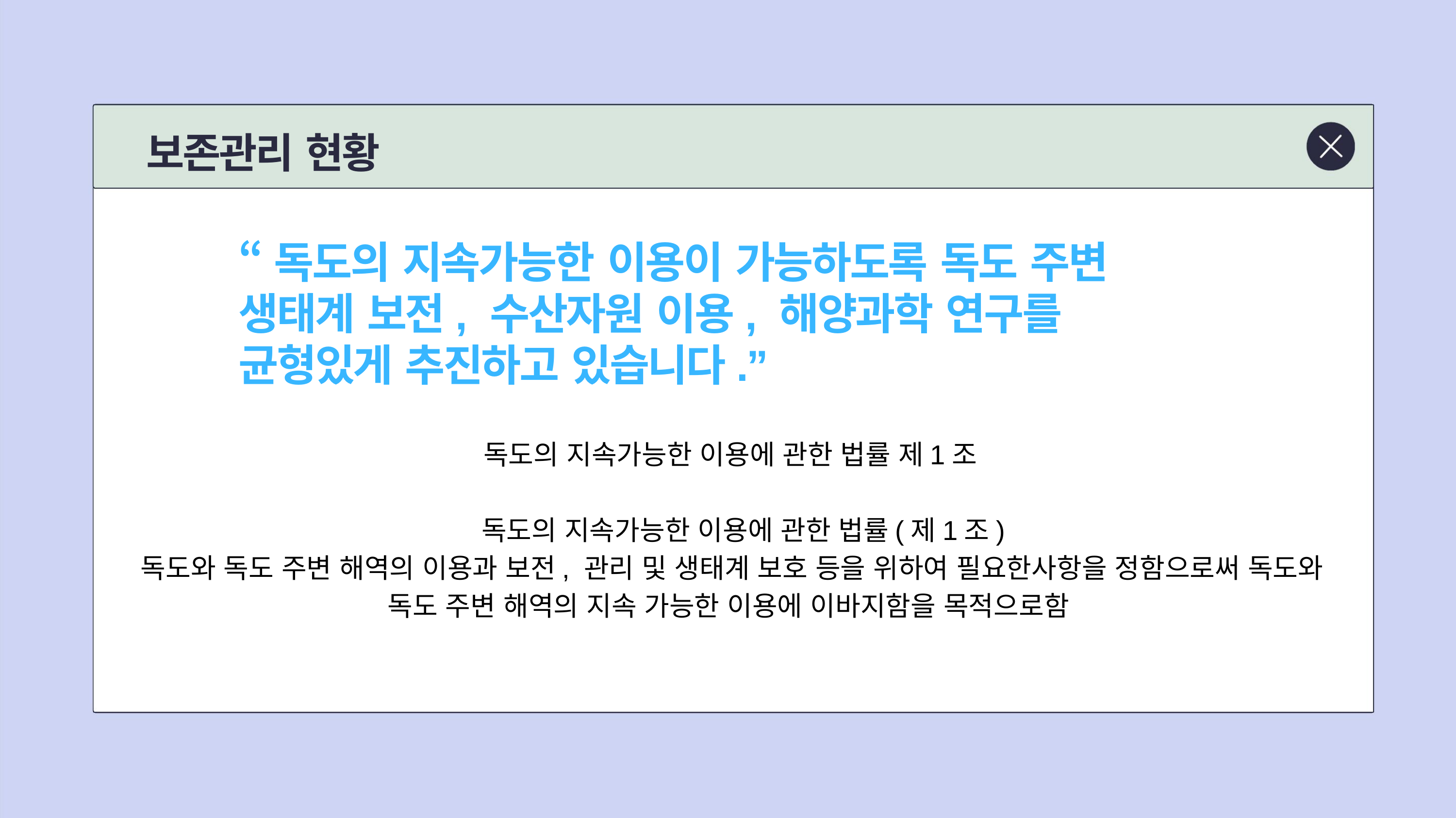

보존관리 현황
“독도의 지속가능한 이용이 가능하도록 독도 주변
생태계 보전, 수산자원 이용, 해양과학 연구를
균형있게 추진하고 있습니다.”
독도의 지속가능한 이용에 관한 법률 제1조
독도의 지속가능한 이용에 관한 법률(제1조)
독도와 독도 주변 해역의 이용과 보전, 관리 및 생태계 보호 등을 위하여 필요한사항을 정함으로써 독도와
독도 주변 해역의 지속 가능한 이용에 이바지함을 목적으로함